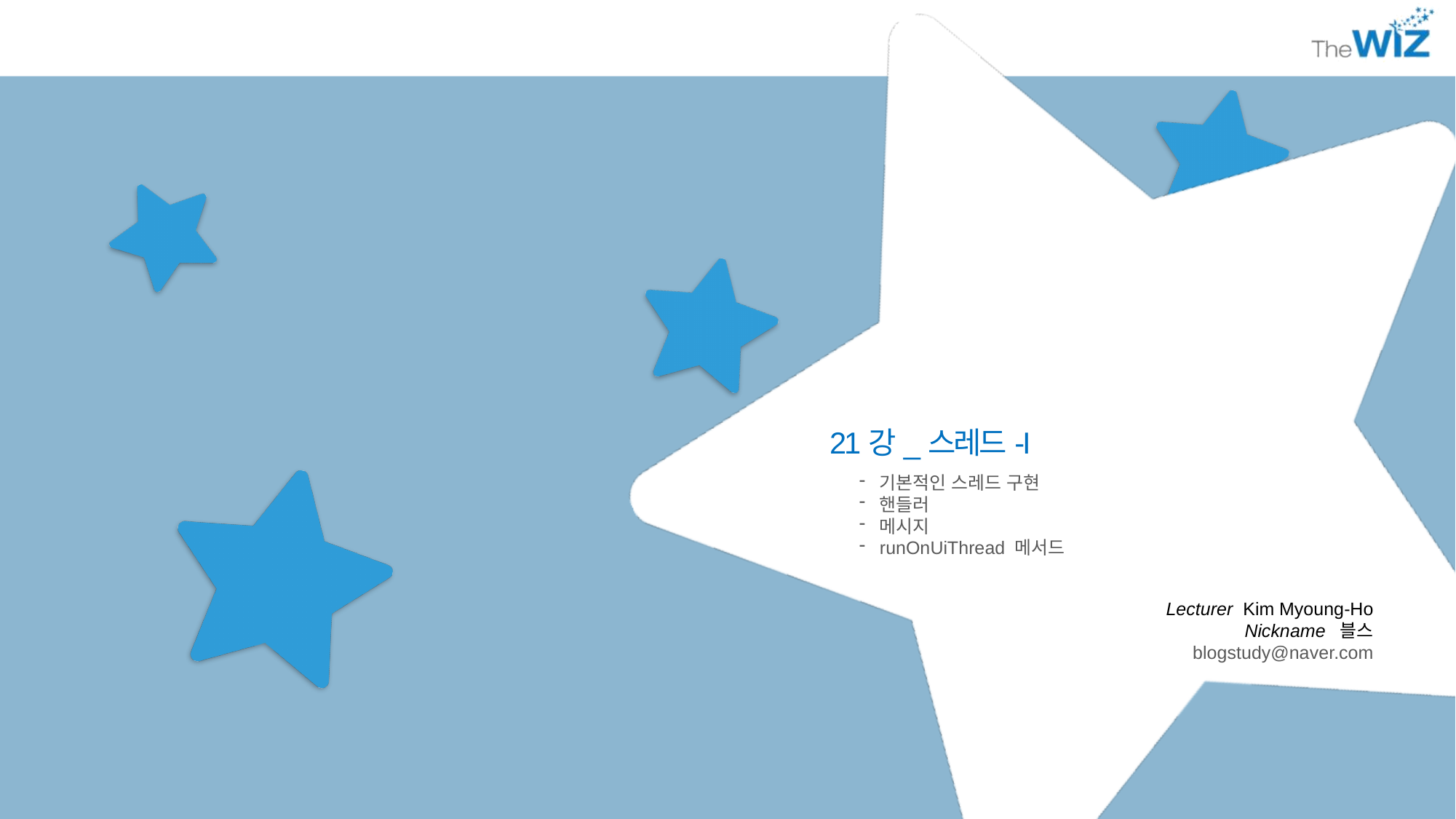

21강_스레드-I
기본적인 스레드 구현
핸들러
메시지
runOnUiThread 메서드
Lecturer  Kim Myoung-Ho
Nickname  블스
blogstudy@naver.com